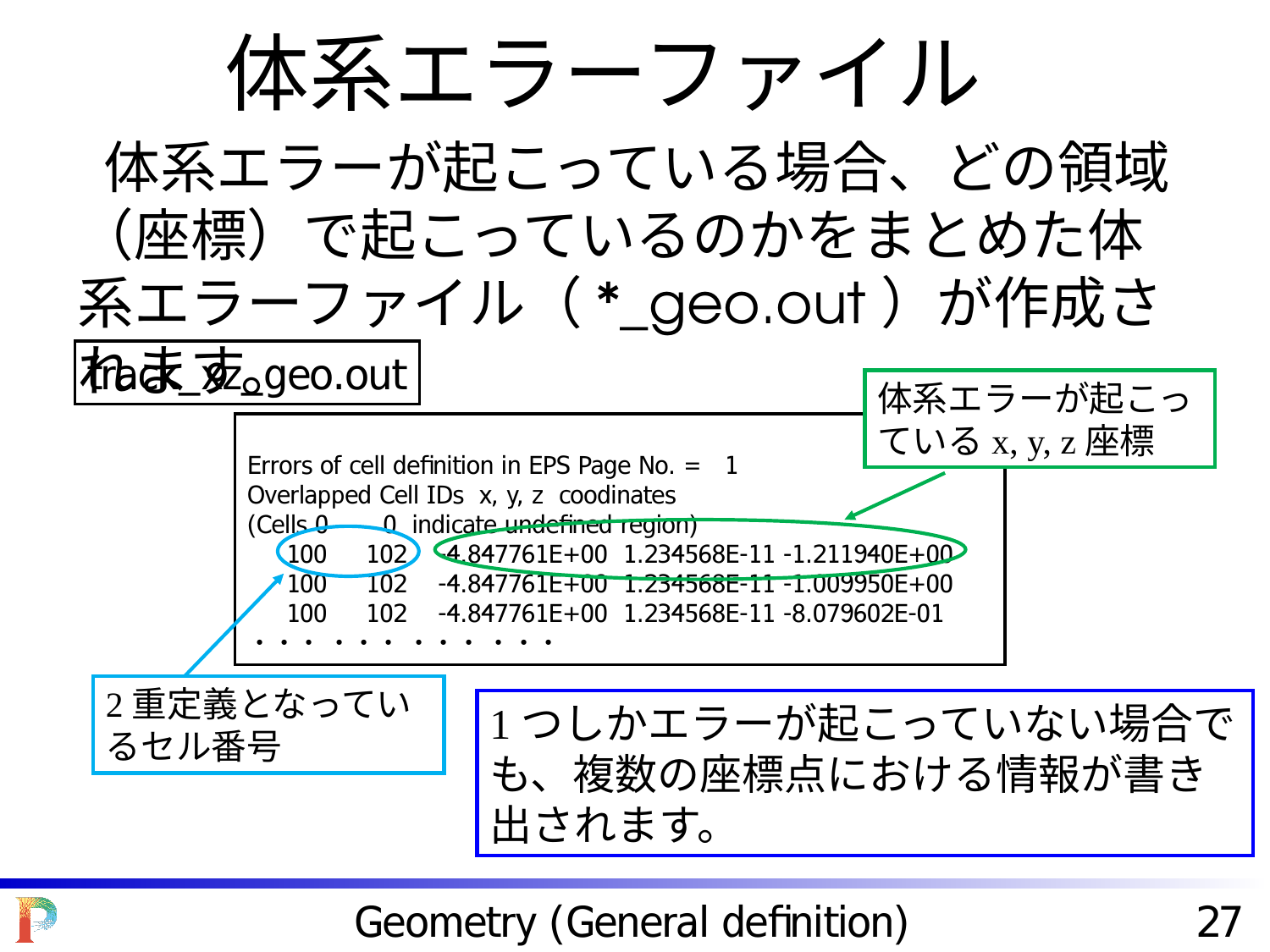

体系エラーファイル
 体系エラーが起こっている場合、どの領域（座標）で起こっているのかをまとめた体系エラーファイル（*_geo.out）が作成されます。
track_xz_geo.out
体系エラーが起こっているx, y, z座標

Errors of cell definition in EPS Page No. =   1
Overlapped Cell IDs  x, y, z  coodinates
(Cells 0       0  indicate undefined region)
     100     102    -4.847761E+00  1.234568E-11 -1.211940E+00
     100     102    -4.847761E+00  1.234568E-11 -1.009950E+00
     100     102    -4.847761E+00  1.234568E-11 -8.079602E-01
・・・ ・・・ ・・・ ・・・

2重定義となっているセル番号
1つしかエラーが起こっていない場合でも、複数の座標点における情報が書き出されます。
Geometry (General definition)